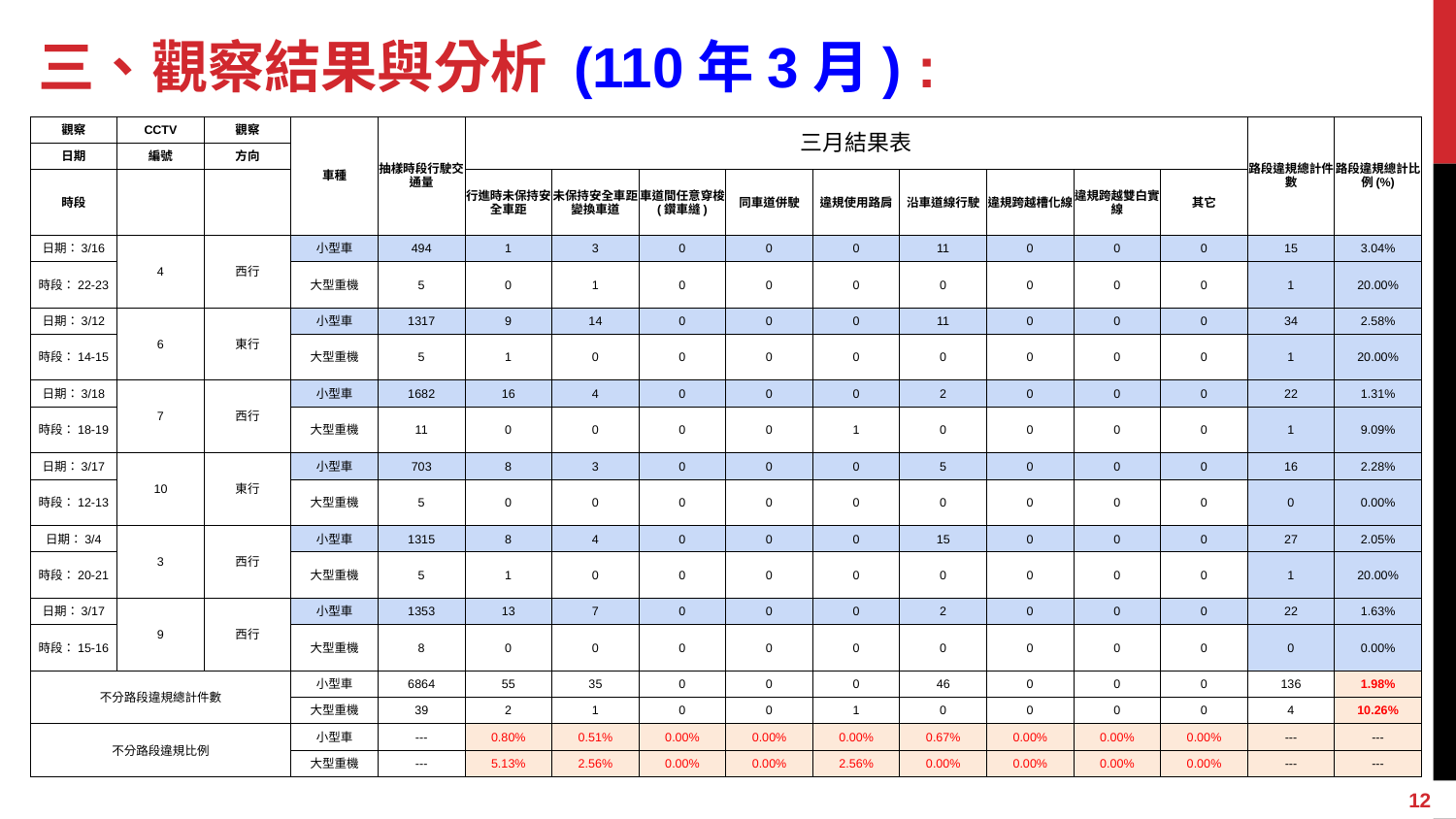

# 三、觀察結果與分析 (110年3月) :
| 觀察 | CCTV | 觀察 | 車種 | 抽樣時段行駛交通量 | 三月結果表 |  |  |  |  |  |  |  |  | 路段違規總計件數 | 路段違規總計比例(%) |
| --- | --- | --- | --- | --- | --- | --- | --- | --- | --- | --- | --- | --- | --- | --- | --- |
| 日期 | 編號 | 方向 |  |  |  |  |  |  |  |  |  |  |  |  |  |
| 時段 |  |  |  |  | 行進時未保持安全車距 | 未保持安全車距變換車道 | 車道間任意穿梭(鑽車縫) | 同車道併駛 | 違規使用路肩 | 沿車道線行駛 | 違規跨越槽化線 | 違規跨越雙白實線 | 其它 |  |  |
| 日期：3/16 | 4 | 西行 | 小型車 | 494 | 1 | 3 | 0 | 0 | 0 | 11 | 0 | 0 | 0 | 15 | 3.04% |
| 時段：22-23 |  |  | 大型重機 | 5 | 0 | 1 | 0 | 0 | 0 | 0 | 0 | 0 | 0 | 1 | 20.00% |
| 日期：3/12 | 6 | 東行 | 小型車 | 1317 | 9 | 14 | 0 | 0 | 0 | 11 | 0 | 0 | 0 | 34 | 2.58% |
| 時段：14-15 |  |  | 大型重機 | 5 | 1 | 0 | 0 | 0 | 0 | 0 | 0 | 0 | 0 | 1 | 20.00% |
| 日期：3/18 | 7 | 西行 | 小型車 | 1682 | 16 | 4 | 0 | 0 | 0 | 2 | 0 | 0 | 0 | 22 | 1.31% |
| 時段：18-19 |  |  | 大型重機 | 11 | 0 | 0 | 0 | 0 | 1 | 0 | 0 | 0 | 0 | 1 | 9.09% |
| 日期：3/17 | 10 | 東行 | 小型車 | 703 | 8 | 3 | 0 | 0 | 0 | 5 | 0 | 0 | 0 | 16 | 2.28% |
| 時段：12-13 |  |  | 大型重機 | 5 | 0 | 0 | 0 | 0 | 0 | 0 | 0 | 0 | 0 | 0 | 0.00% |
| 日期：3/4 | 3 | 西行 | 小型車 | 1315 | 8 | 4 | 0 | 0 | 0 | 15 | 0 | 0 | 0 | 27 | 2.05% |
| 時段：20-21 |  |  | 大型重機 | 5 | 1 | 0 | 0 | 0 | 0 | 0 | 0 | 0 | 0 | 1 | 20.00% |
| 日期：3/17 | 9 | 西行 | 小型車 | 1353 | 13 | 7 | 0 | 0 | 0 | 2 | 0 | 0 | 0 | 22 | 1.63% |
| 時段：15-16 |  |  | 大型重機 | 8 | 0 | 0 | 0 | 0 | 0 | 0 | 0 | 0 | 0 | 0 | 0.00% |
| 不分路段違規總計件數 |  |  | 小型車 | 6864 | 55 | 35 | 0 | 0 | 0 | 46 | 0 | 0 | 0 | 136 | 1.98% |
|  |  |  | 大型重機 | 39 | 2 | 1 | 0 | 0 | 1 | 0 | 0 | 0 | 0 | 4 | 10.26% |
| 不分路段違規比例 |  |  | 小型車 | --- | 0.80% | 0.51% | 0.00% | 0.00% | 0.00% | 0.67% | 0.00% | 0.00% | 0.00% | --- | --- |
|  |  |  | 大型重機 | --- | 5.13% | 2.56% | 0.00% | 0.00% | 2.56% | 0.00% | 0.00% | 0.00% | 0.00% | --- | --- |
12